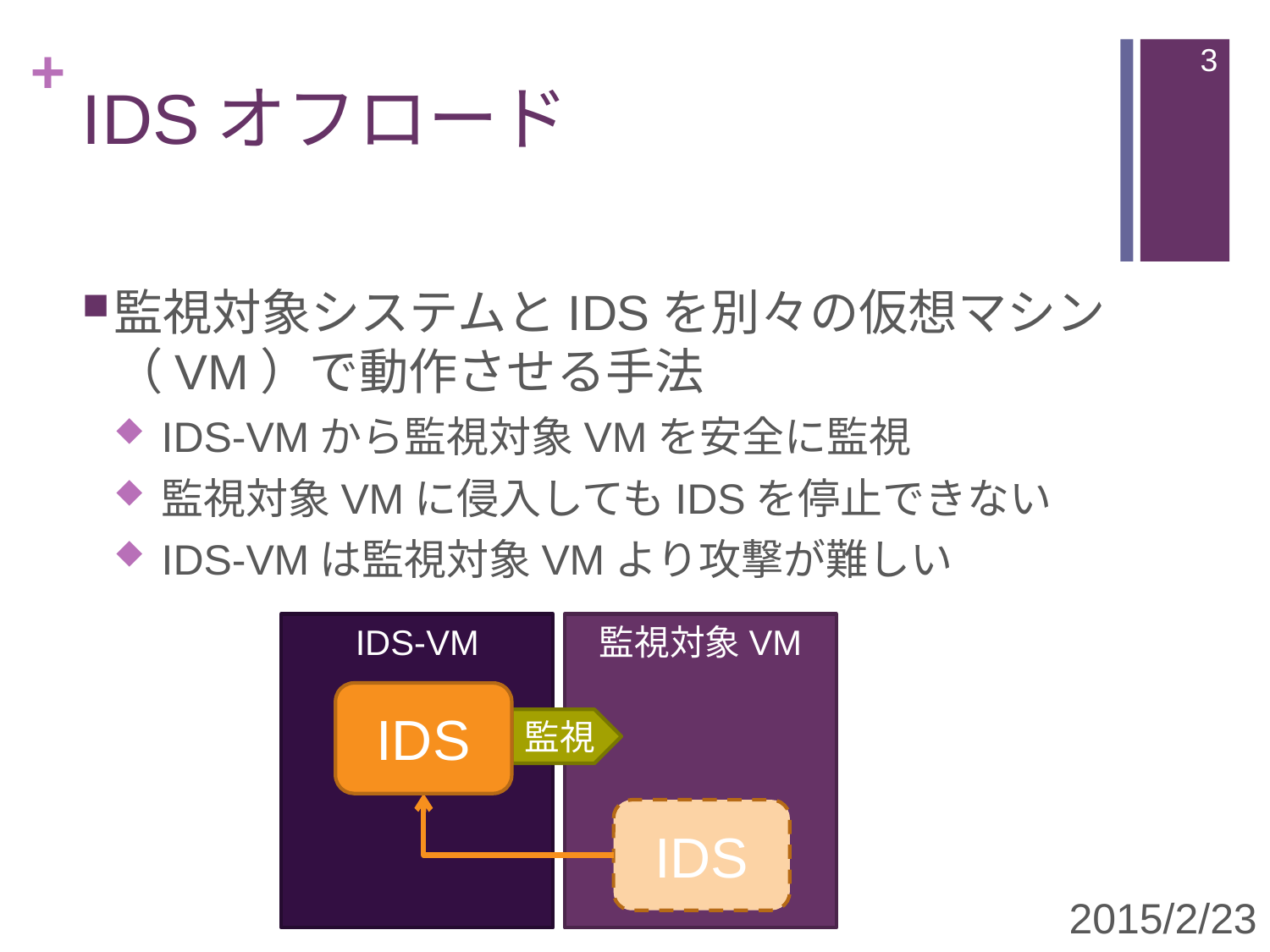

3
# IDSオフロード
監視対象システムとIDSを別々の仮想マシン（VM）で動作させる手法
IDS-VMから監視対象VMを安全に監視
監視対象VMに侵入してもIDSを停止できない
IDS-VMは監視対象VMより攻撃が難しい
IDS-VM
監視対象VM
IDS
監視
IDS
2015/2/23